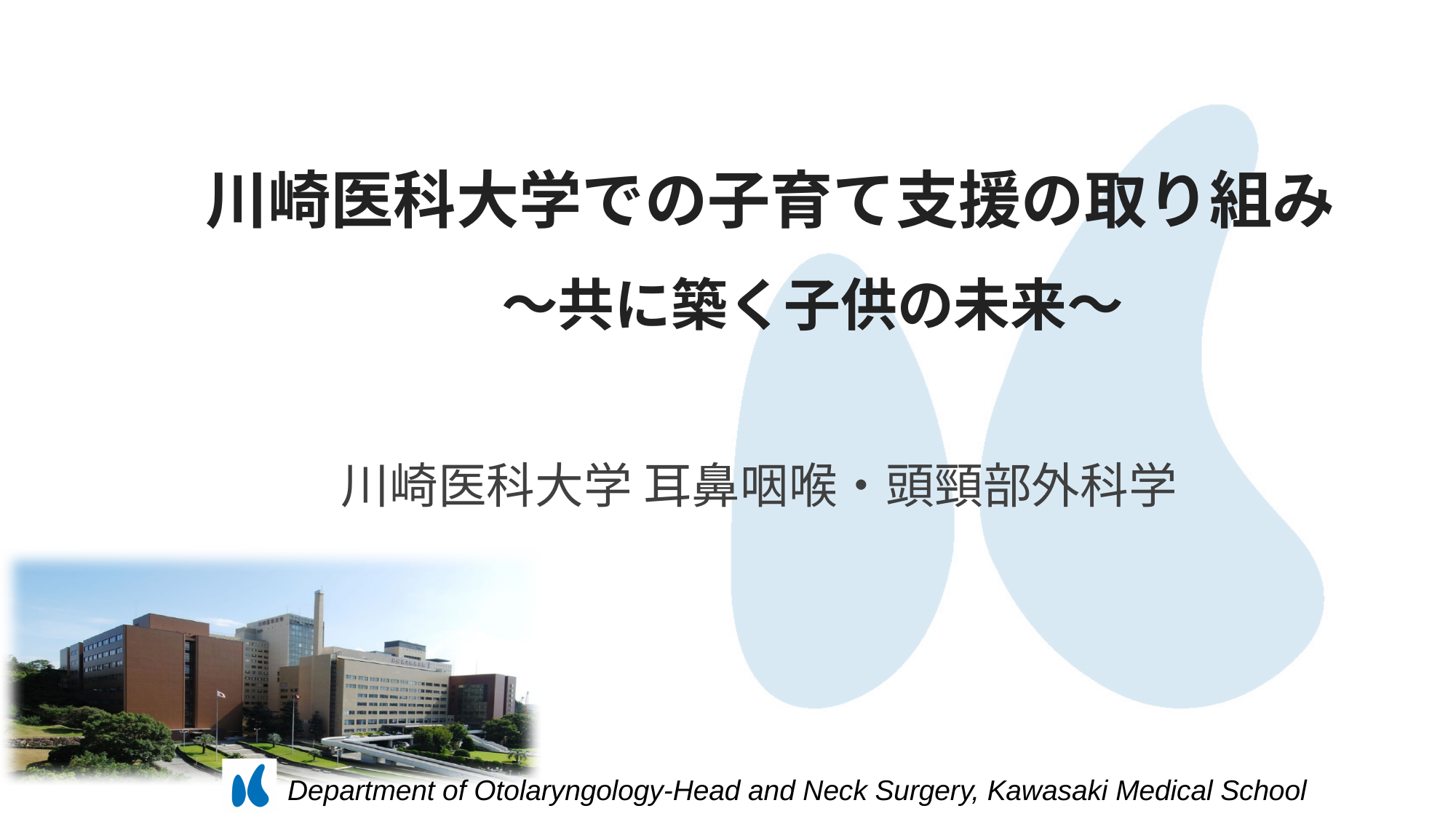

# 川崎医科大学での子育て支援の取り組み ～共に築く子供の未来～
川崎医科大学 耳鼻咽喉・頭頸部外科学